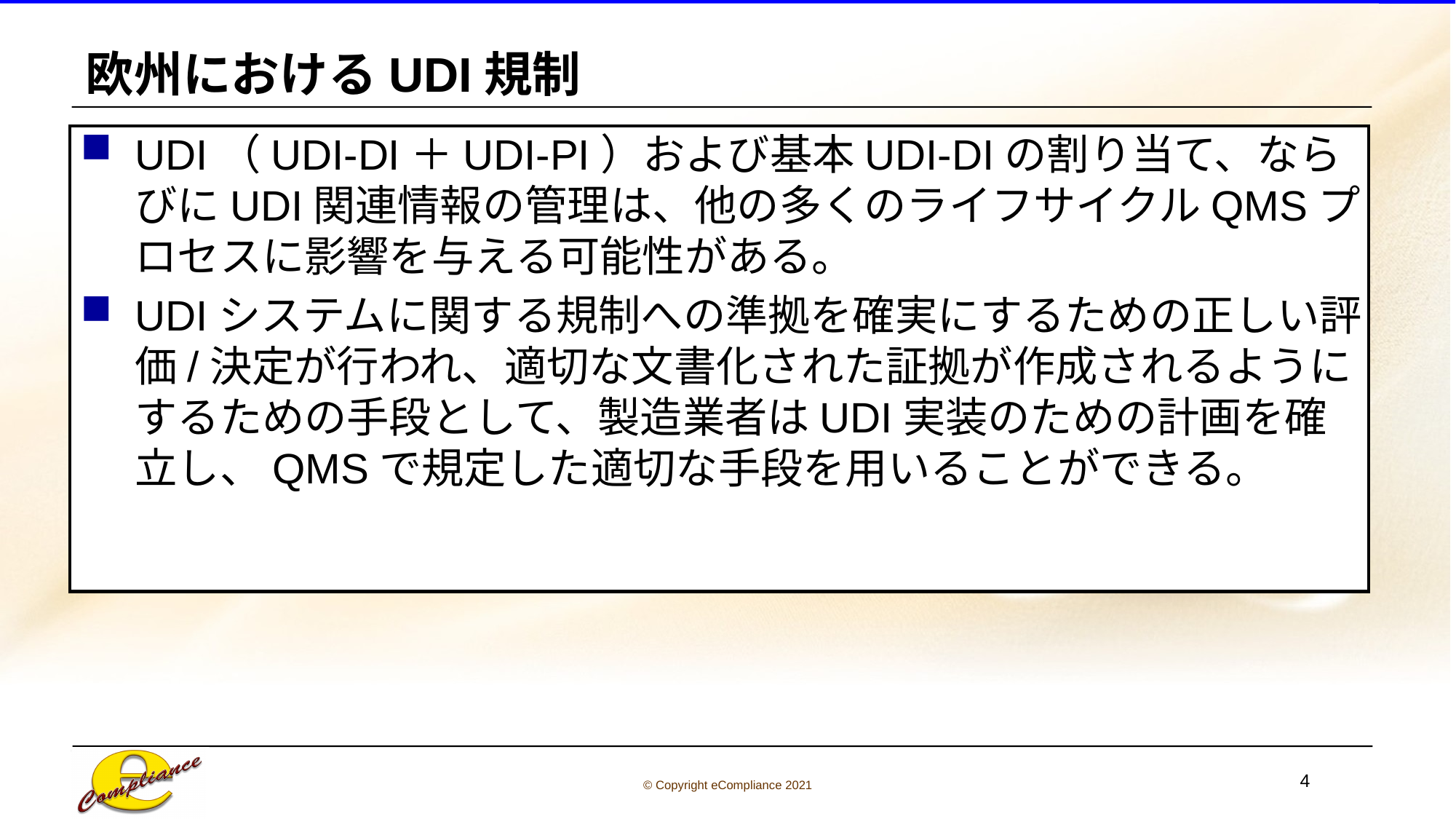

# 欧州におけるUDI規制
UDI（UDI-DI＋UDI-PI）および基本UDI-DIの割り当て、ならびにUDI関連情報の管理は、他の多くのライフサイクルQMSプロセスに影響を与える可能性がある。
UDIシステムに関する規制への準拠を確実にするための正しい評価/決定が行われ、適切な文書化された証拠が作成されるようにするための手段として、製造業者はUDI実装のための計画を確立し、QMSで規定した適切な手段を用いることができる。